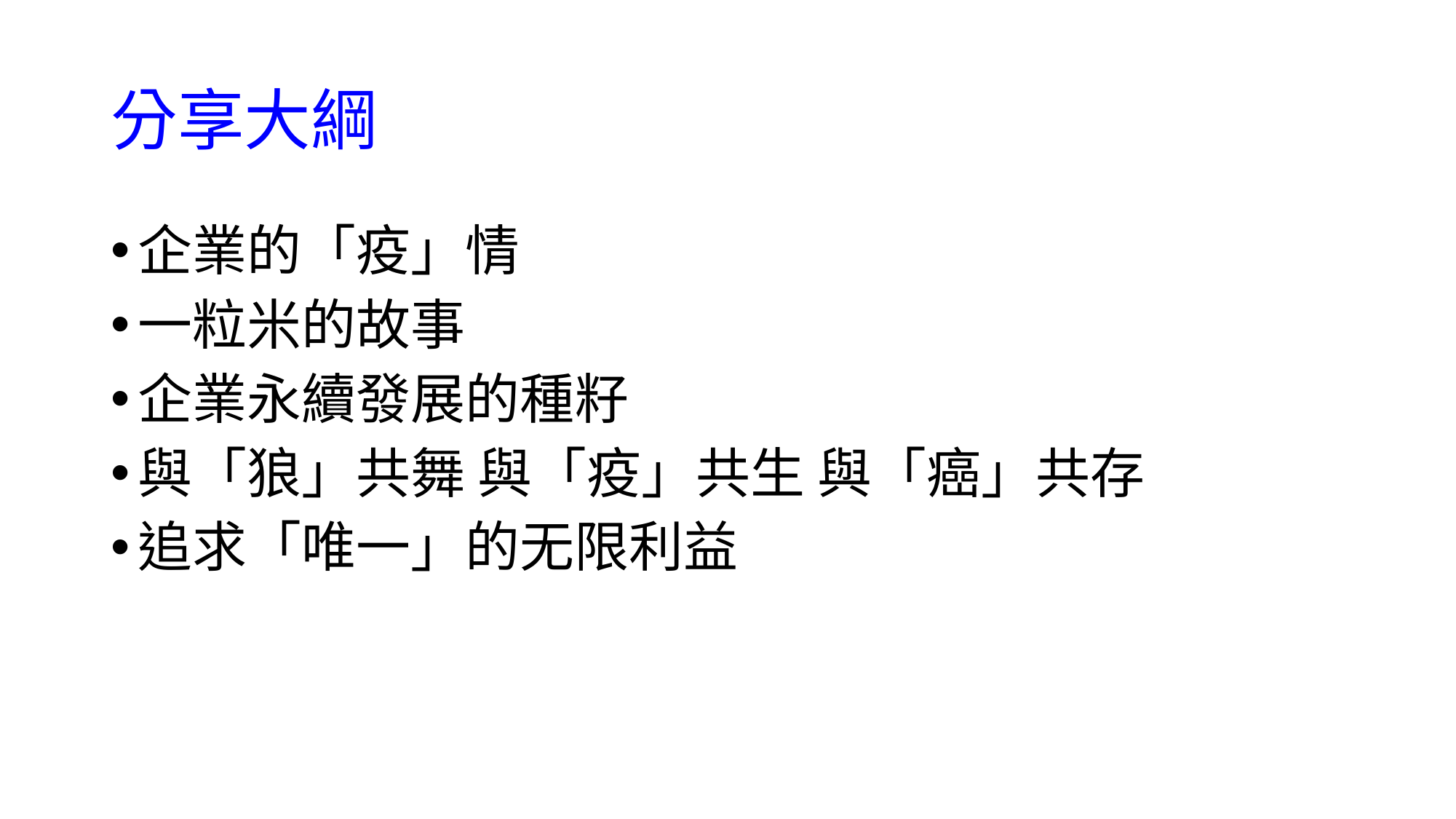

# 分享大綱
企業的「疫」情
一粒米的故事
企業永續發展的種籽
與「狼」共舞 與「疫」共生 與「癌」共存
追求「唯一」的无限利益